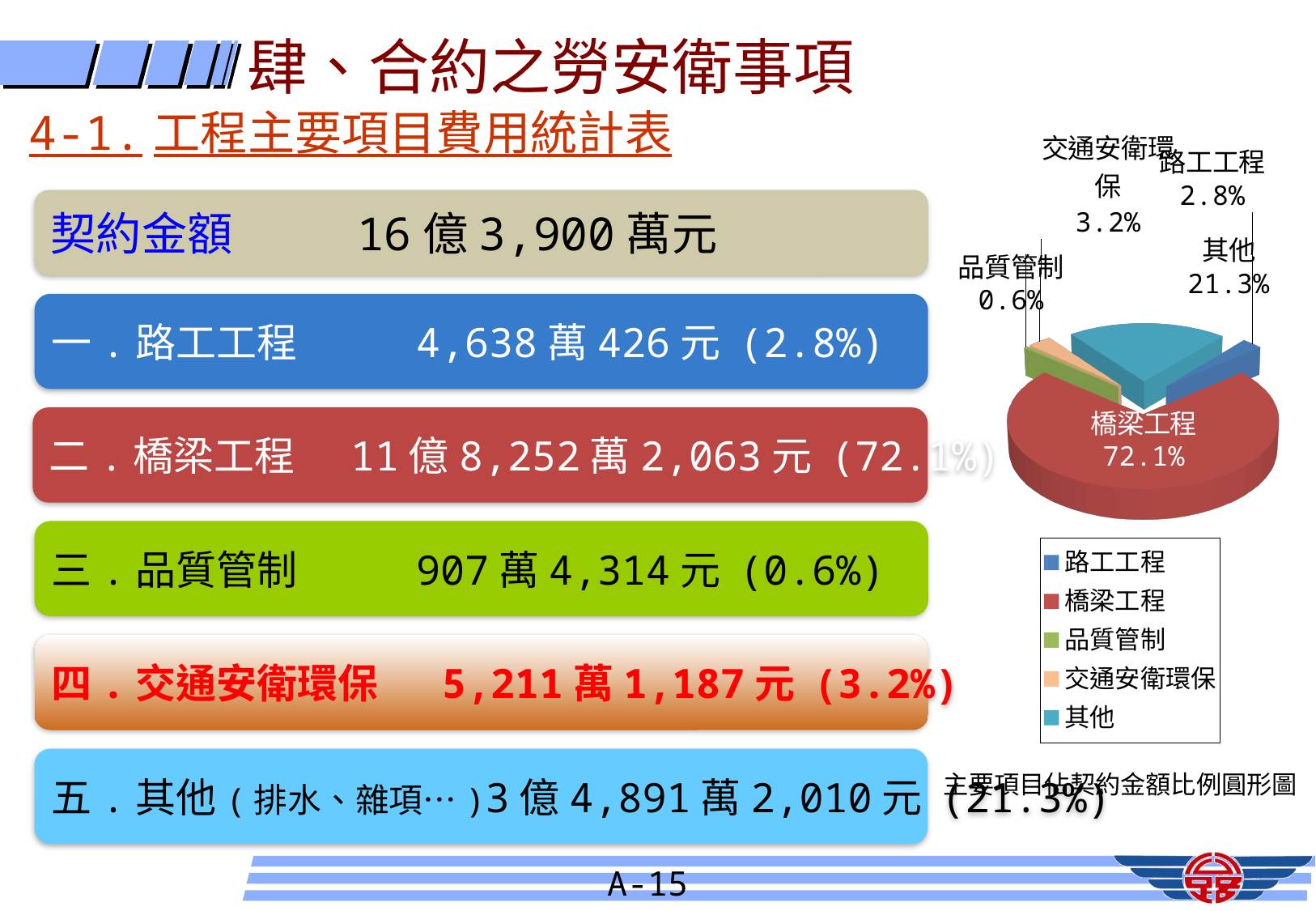

肆、合約之勞安衛事項
4-1.工程主要項目費用統計表

[unsupported chart]

契約金額                 16億3,900萬元
一.路工工程            4,638萬426元 (2.8%)
二.橋梁工程     11億8,252萬2,063元 (72.1%)
三.品質管制            907萬4,314元 (0.6%)
四.交通安衛環保      5,211萬1,187元 (3.2%)
五.其他(排水、雜項…)3億4,891萬2,010元 (21.3%)
主要項目佔契約金額比例圓形圖